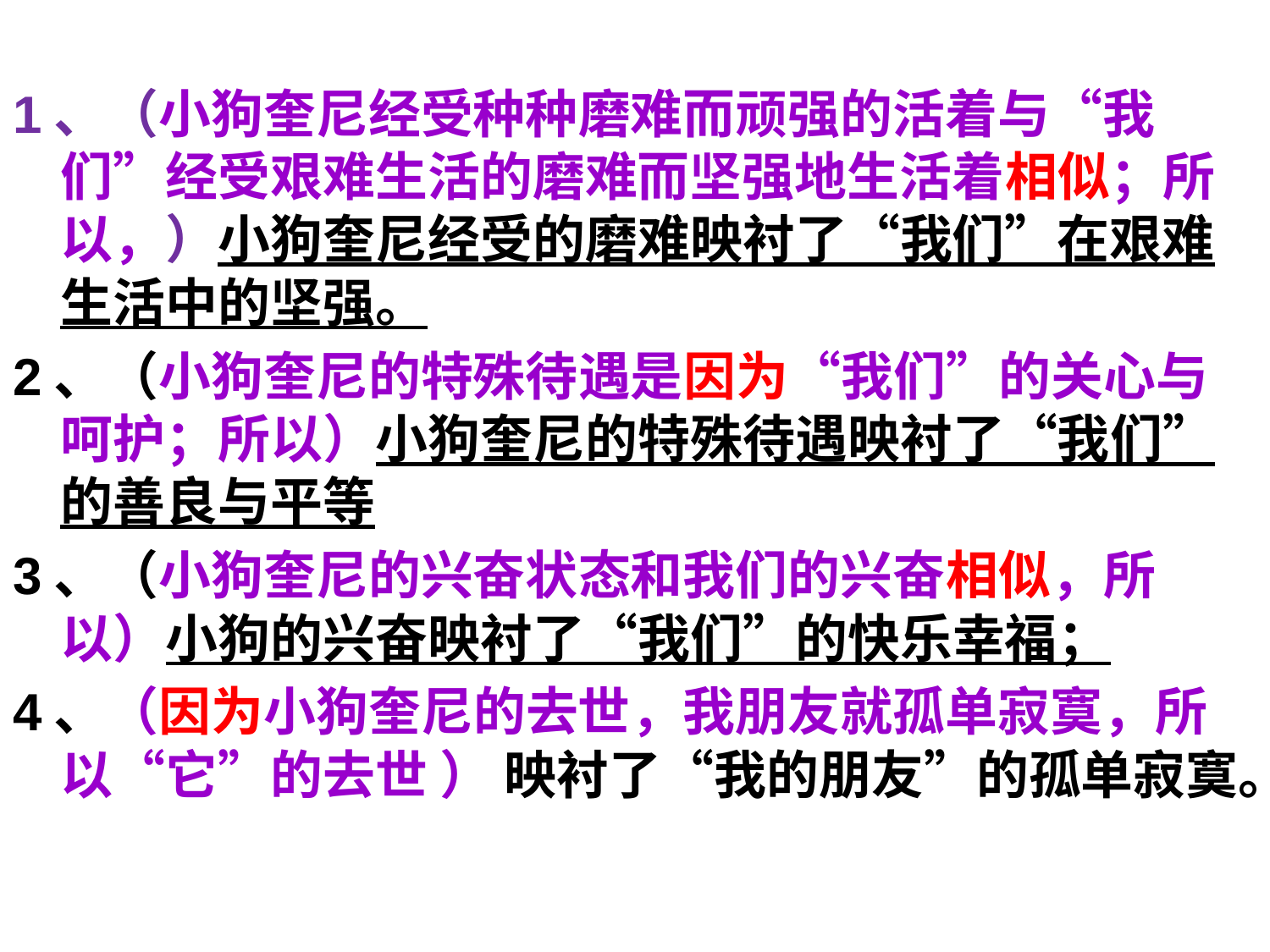

#
1、（小狗奎尼经受种种磨难而顽强的活着与“我们”经受艰难生活的磨难而坚强地生活着相似；所以，）小狗奎尼经受的磨难映衬了“我们”在艰难生活中的坚强。
2、（小狗奎尼的特殊待遇是因为“我们”的关心与呵护；所以）小狗奎尼的特殊待遇映衬了“我们”的善良与平等
3、（小狗奎尼的兴奋状态和我们的兴奋相似，所以）小狗的兴奋映衬了“我们”的快乐幸福；
4、（因为小狗奎尼的去世，我朋友就孤单寂寞，所以“它”的去世 ） 映衬了“我的朋友”的孤单寂寞。